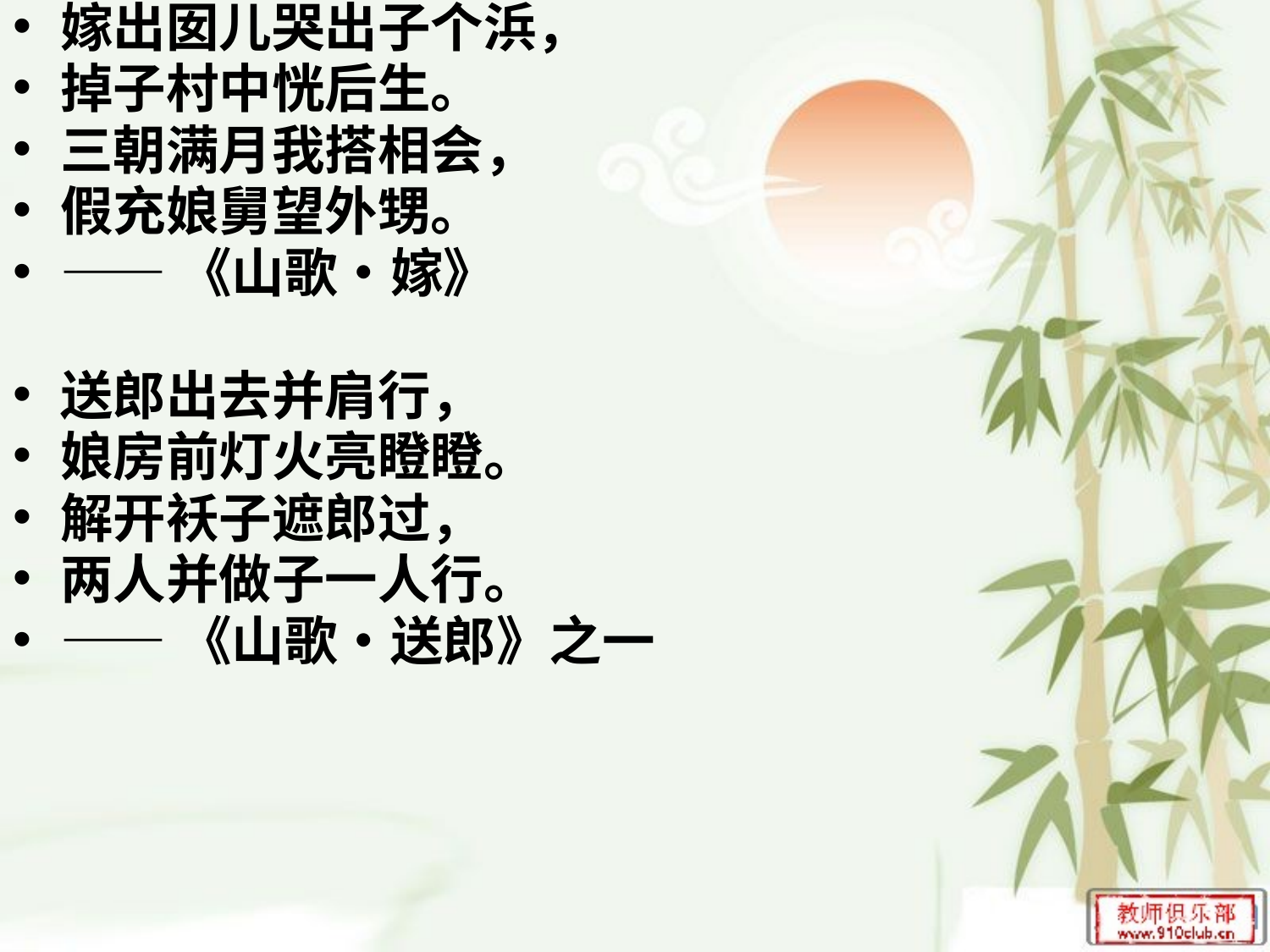

嫁出囡儿哭出子个浜，
掉子村中恍后生。
三朝满月我搭相会，
假充娘舅望外甥。
——《山歌•嫁》

送郎出去并肩行，
娘房前灯火亮瞪瞪。
解开袄子遮郎过，
两人并做子一人行。
——《山歌•送郎》之一